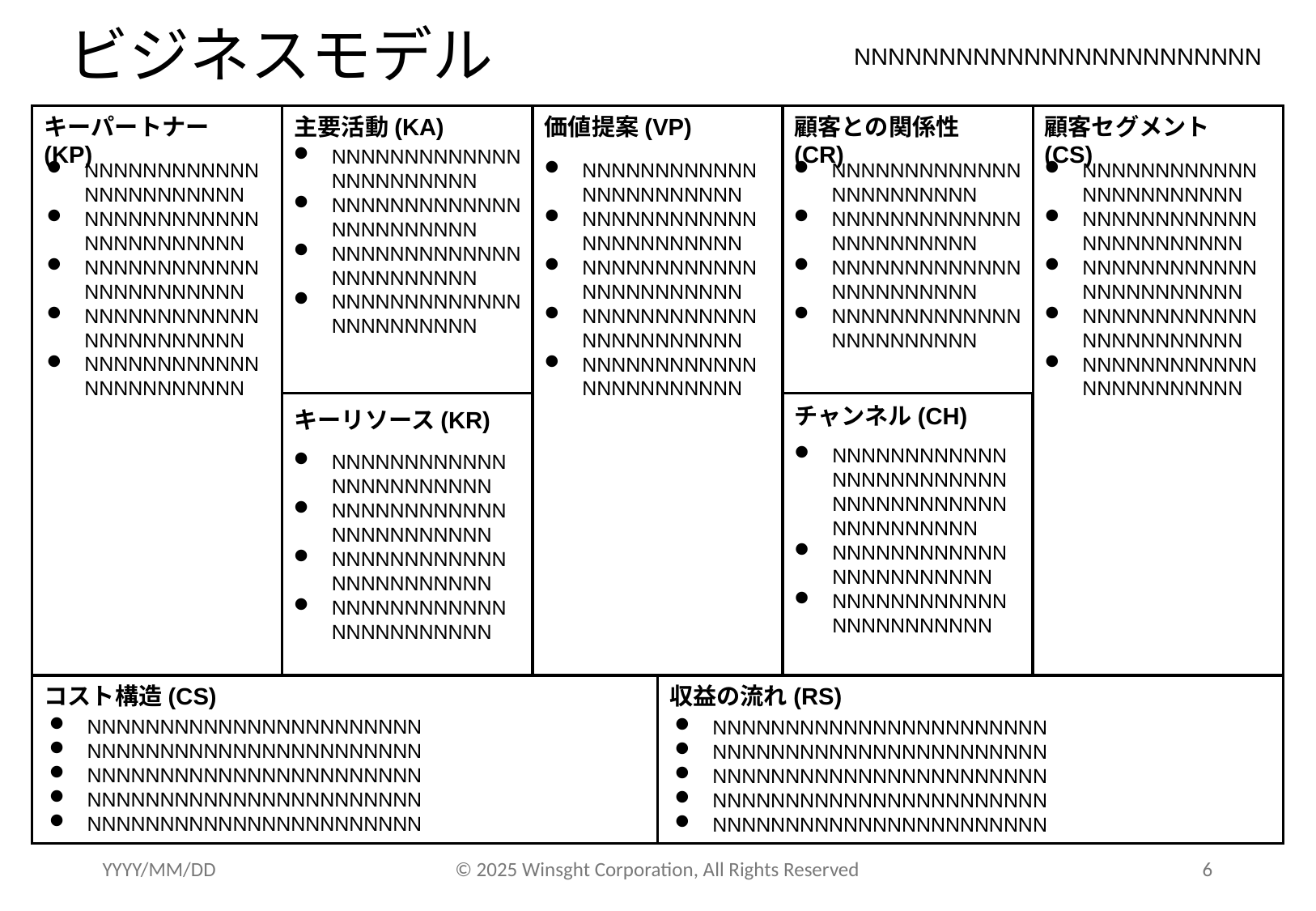

# ビジネスモデル
NNNNNNNNNNNNNNNNNNNNNNNN
キーパートナー(KP)

主要活動(KA)
価値提案(VP)

顧客との関係性(CR)
顧客セグメント(CS)

NNNNNNNNNNNNNNNNNNNNNNN
NNNNNNNNNNNNNNNNNNNNNNN
NNNNNNNNNNNNNNNNNNNNNNN
NNNNNNNNNNNNNNNNNNNNNNN
NNNNNNNNNNNNNNNNNNNNNNN
NNNNNNNNNNNNNNNNNNNNNNN
NNNNNNNNNNNNNNNNNNNNNNN
NNNNNNNNNNNNNNNNNNNNNNN
NNNNNNNNNNNNNNNNNNNNNNN
NNNNNNNNNNNNNNNNNNNNNNN
NNNNNNNNNNNNNNNNNNNNNNN
NNNNNNNNNNNNNNNNNNNNNNN
NNNNNNNNNNNNNNNNNNNNNNN
NNNNNNNNNNNNNNNNNNNNNNN
NNNNNNNNNNNNNNNNNNNNNNN
NNNNNNNNNNNNNNNNNNNNNNN
NNNNNNNNNNNNNNNNNNNNNNN
NNNNNNNNNNNNNNNNNNNNNNN
NNNNNNNNNNNNNNNNNNNNNNN
NNNNNNNNNNNNNNNNNNNNNNN
NNNNNNNNNNNNNNNNNNNNNNN
NNNNNNNNNNNNNNNNNNNNNNN
NNNNNNNNNNNNNNNNNNNNNNN

チャンネル(CH)
キーリソース(KR)
NNNNNNNNNNNNNNNNNNNNNNNNNNNNNNNNNNNNNNNNNNNNNN
NNNNNNNNNNNNNNNNNNNNNNN
NNNNNNNNNNNNNNNNNNNNNNN
NNNNNNNNNNNNNNNNNNNNNNN
NNNNNNNNNNNNNNNNNNNNNNN
NNNNNNNNNNNNNNNNNNNNNNN
NNNNNNNNNNNNNNNNNNNNNNN
コスト構造(CS)

収益の流れ(RS)

NNNNNNNNNNNNNNNNNNNNNNN
NNNNNNNNNNNNNNNNNNNNNNN
NNNNNNNNNNNNNNNNNNNNNNN
NNNNNNNNNNNNNNNNNNNNNNN
NNNNNNNNNNNNNNNNNNNNNNN
NNNNNNNNNNNNNNNNNNNNNNN
NNNNNNNNNNNNNNNNNNNNNNN
NNNNNNNNNNNNNNNNNNNNNNN
NNNNNNNNNNNNNNNNNNNNNNN
NNNNNNNNNNNNNNNNNNNNNNN
YYYY/MM/DD
© 2025 Winsght Corporation, All Rights Reserved
6